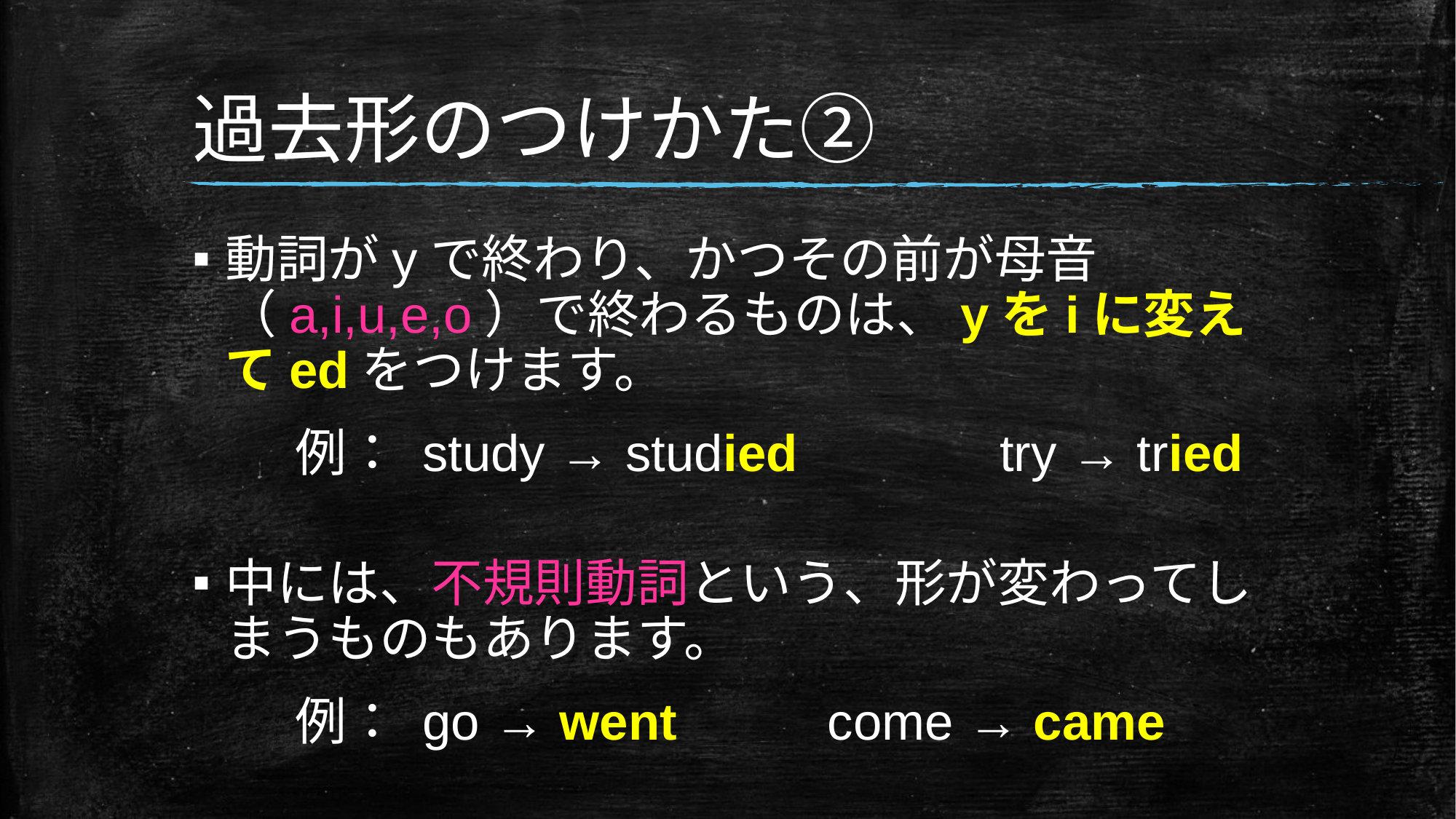

# 過去形のつけかた②
動詞がyで終わり、かつその前が母音（a,i,u,e,o）で終わるものは、yをiに変えてedをつけます。
　　例： study → studied　　  　try → tried

中には、不規則動詞という、形が変わってしまうものもあります。
　　例： go → went　  　come → came